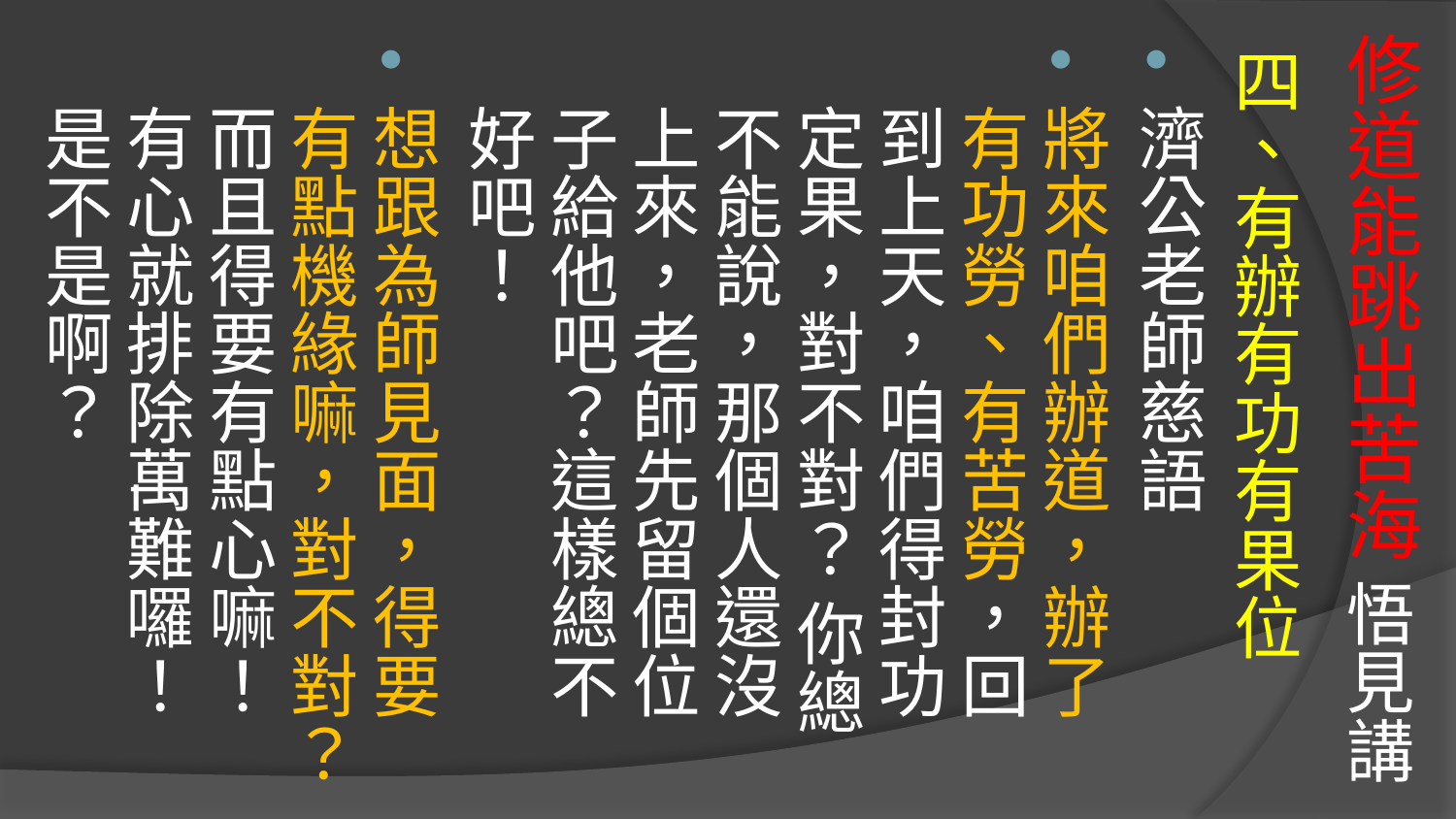

# 修道能跳出苦海 悟見講
四、有辦有功有果位
濟公老師慈語
將來咱們辦道，辦了有功勞、有苦勞，回到上天，咱們得封功定果，對不對？ 你總不能說，那個人還沒上來，老師先留個位子給他吧？這樣總不好吧！
想跟為師見面，得要有點機緣嘛，對不對？而且得要有點心嘛！有心就排除萬難囉！是不是啊？